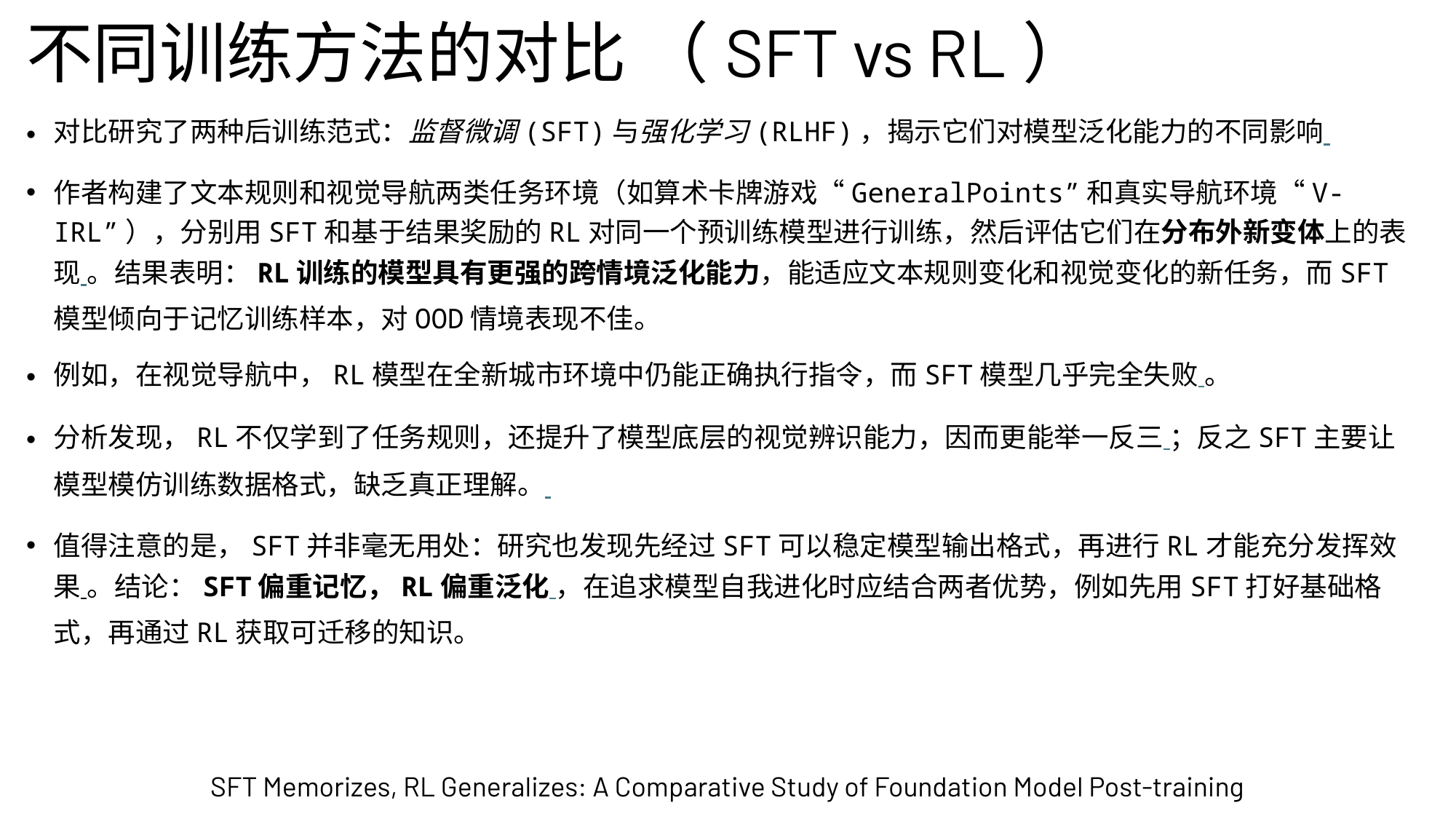

# 不同训练方法的对比 （SFT vs RL）
对比研究了两种后训练范式：监督微调(SFT)与强化学习(RLHF)，揭示它们对模型泛化能力的不同影响​
作者构建了文本规则和视觉导航两类任务环境（如算术卡牌游戏“GeneralPoints”和真实导航环境“V-IRL”），分别用SFT和基于结果奖励的RL对同一个预训练模型进行训练，然后评估它们在分布外新变体上的表现​ 。结果表明：RL训练的模型具有更强的跨情境泛化能力，能适应文本规则变化和视觉变化的新任务，而SFT模型倾向于记忆训练样本，对OOD情境表现不佳​。
例如，在视觉导航中，RL模型在全新城市环境中仍能正确执行指令，而SFT模型几乎完全失败​ 。
分析发现，RL不仅学到了任务规则，还提升了模型底层的视觉辨识能力，因而更能举一反三​ ；反之SFT主要让模型模仿训练数据格式，缺乏真正理解。​
值得注意的是，SFT并非毫无用处：研究也发现先经过SFT可以稳定模型输出格式，再进行RL才能充分发挥效果​ 。结论：SFT偏重记忆，RL偏重泛化​ ，在追求模型自我进化时应结合两者优势，例如先用SFT打好基础格式，再通过RL获取可迁移的知识。
SFT Memorizes, RL Generalizes: A Comparative Study of Foundation Model Post-training